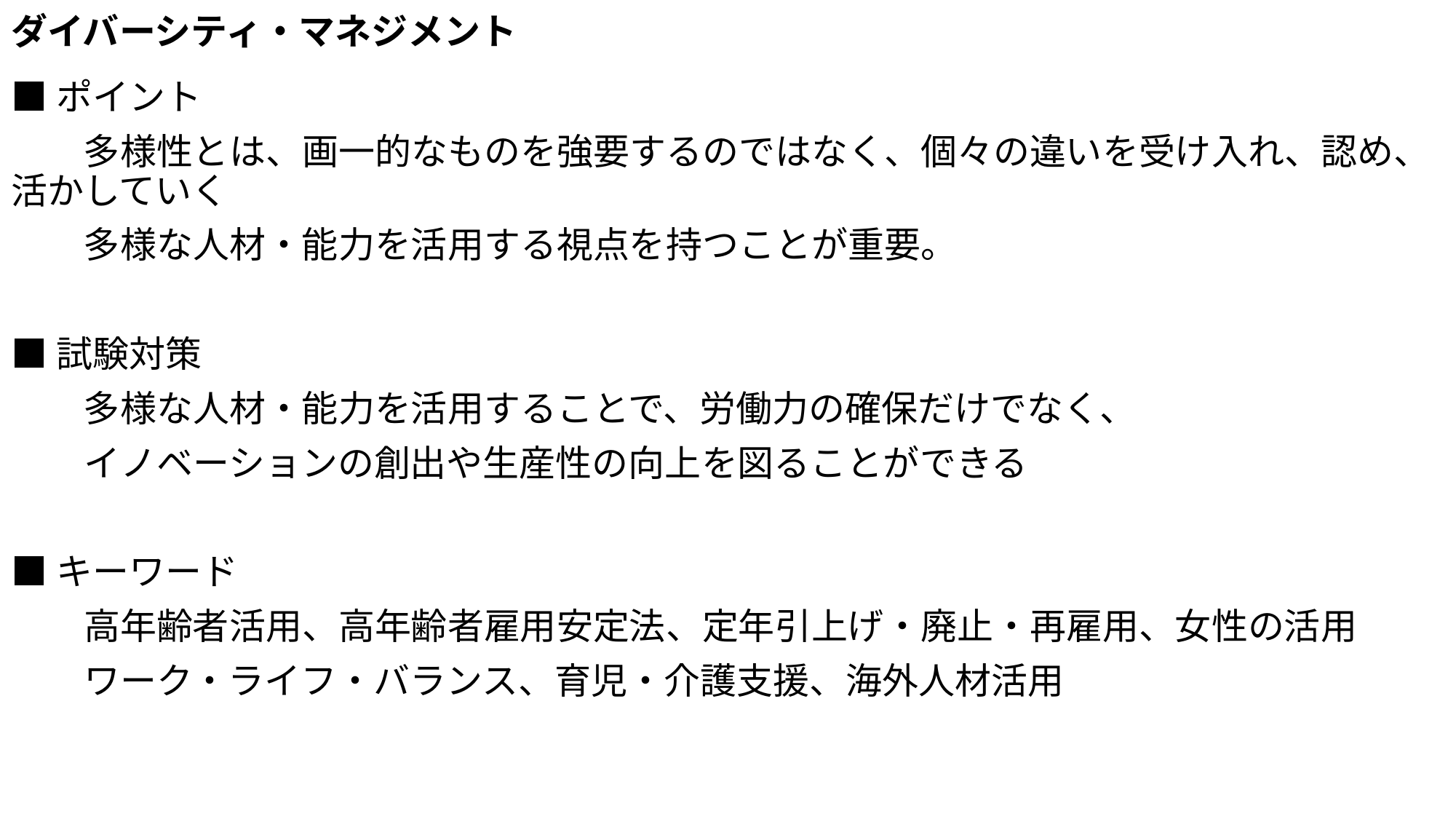

# ダイバーシティ・マネジメント
■ポイント
　　多様性とは、画一的なものを強要するのではなく、個々の違いを受け入れ、認め、活かしていく
　　多様な人材・能力を活用する視点を持つことが重要。

■試験対策
　　多様な人材・能力を活用することで、労働力の確保だけでなく、
　　イノベーションの創出や生産性の向上を図ることができる

■キーワード
　　高年齢者活用、高年齢者雇用安定法、定年引上げ・廃止・再雇用、女性の活用
　　ワーク・ライフ・バランス、育児・介護支援、海外人材活用